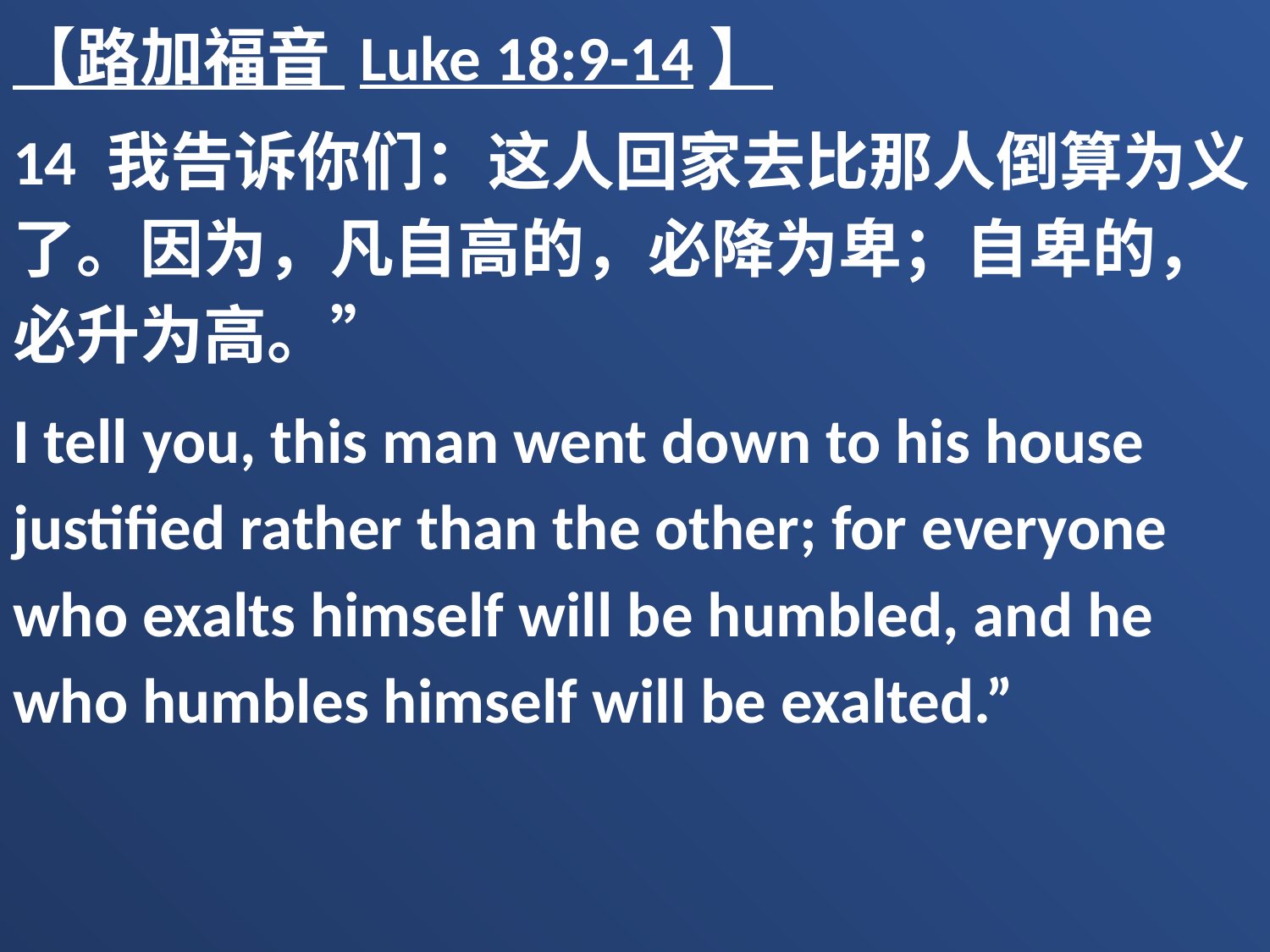

【路加福音 Luke 18:9-14】
14 我告诉你们：这人回家去比那人倒算为义了。因为，凡自高的，必降为卑；自卑的，必升为高。”
I tell you, this man went down to his house justified rather than the other; for everyone who exalts himself will be humbled, and he who humbles himself will be exalted.”